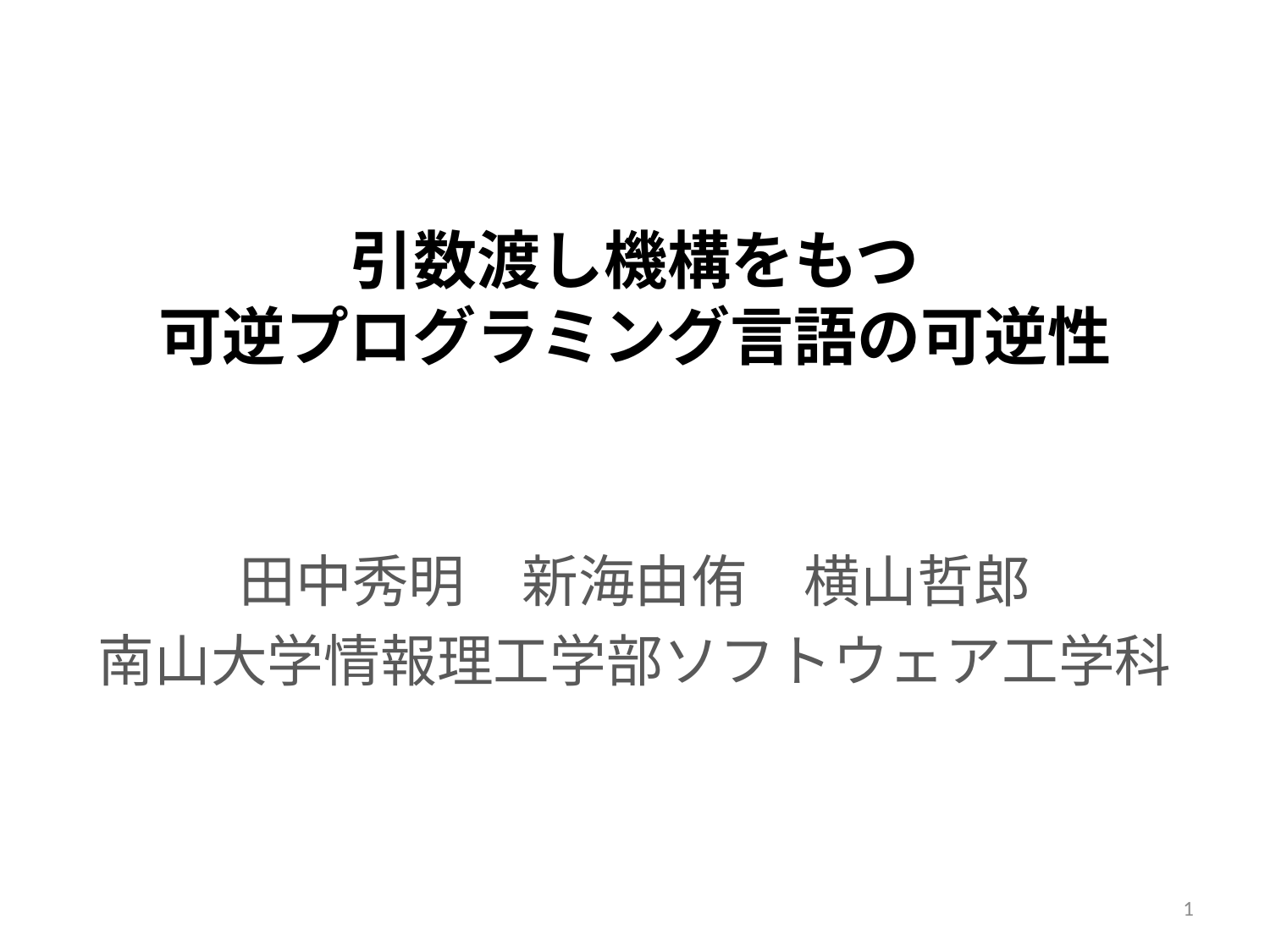

# 引数渡し機構をもつ 可逆プログラミング言語の可逆性
田中秀明　新海由侑　横山哲郎
南山大学情報理工学部ソフトウェア工学科

1